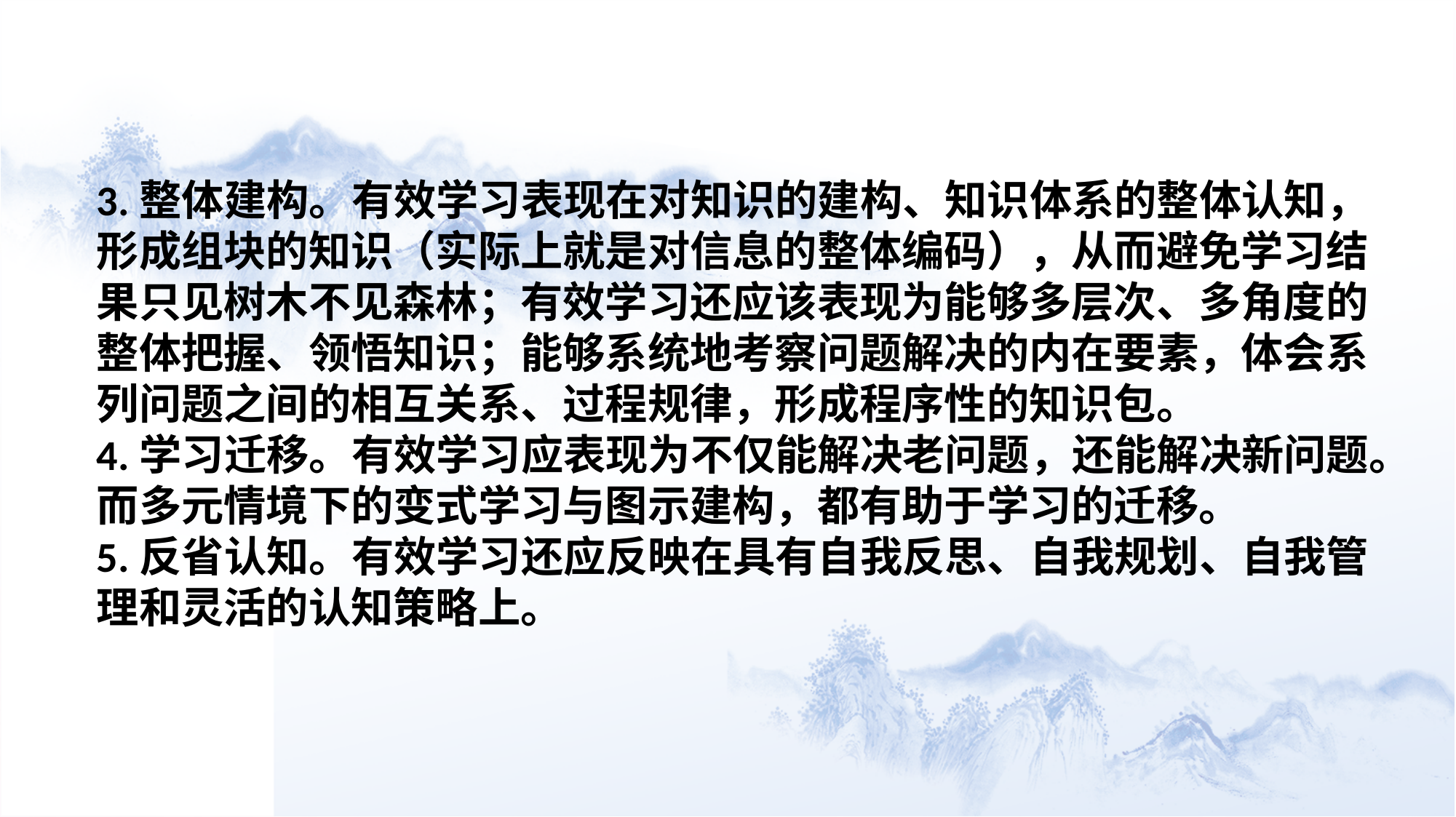

3.整体建构。有效学习表现在对知识的建构、知识体系的整体认知，形成组块的知识（实际上就是对信息的整体编码），从而避免学习结果只见树木不见森林；有效学习还应该表现为能够多层次、多角度的整体把握、领悟知识；能够系统地考察问题解决的内在要素，体会系列问题之间的相互关系、过程规律，形成程序性的知识包。
4.学习迁移。有效学习应表现为不仅能解决老问题，还能解决新问题。而多元情境下的变式学习与图示建构，都有助于学习的迁移。
5.反省认知。有效学习还应反映在具有自我反思、自我规划、自我管理和灵活的认知策略上。